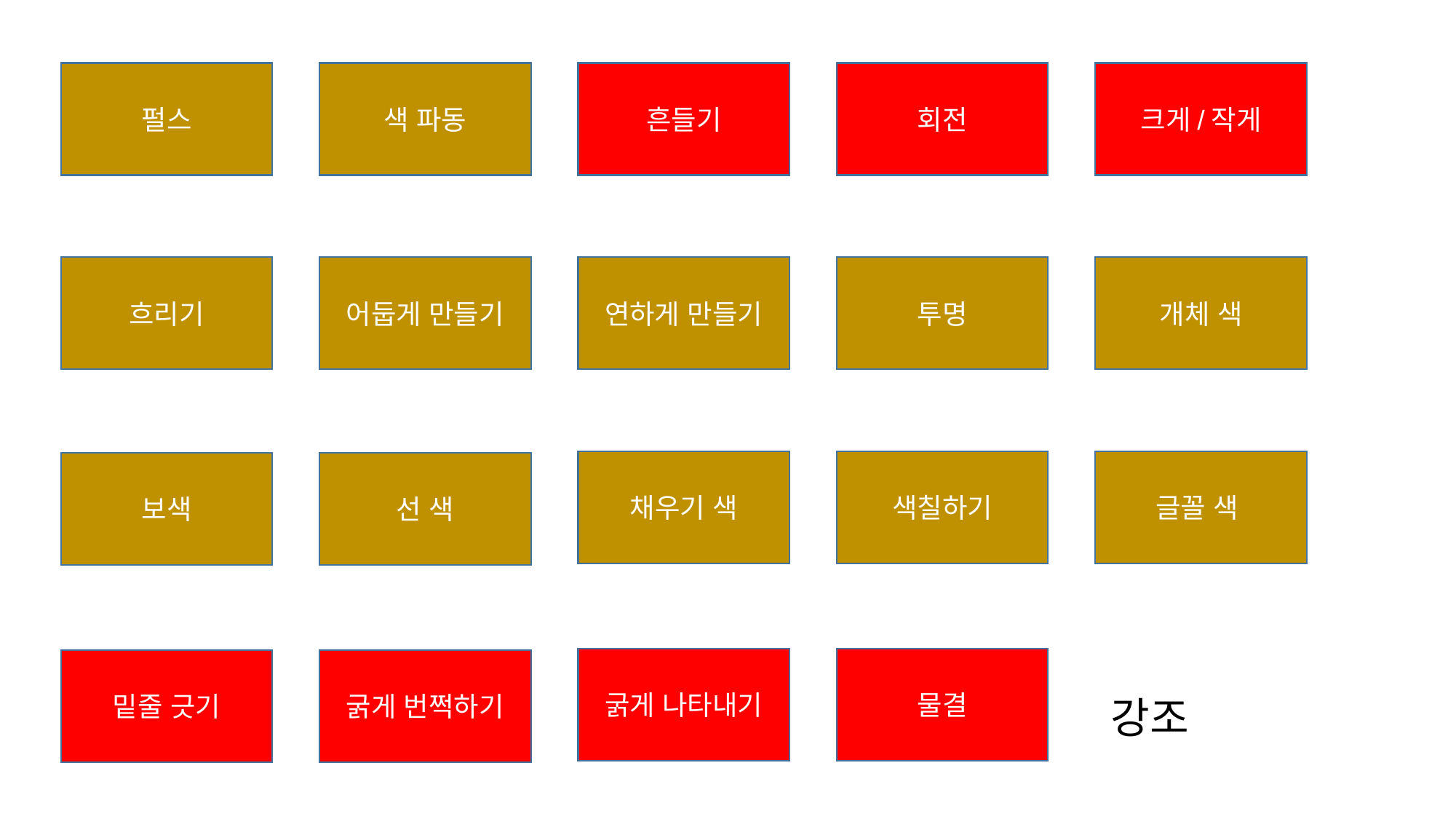

펄스
색 파동
흔들기
회전
크게/작게
흐리기
어둡게 만들기
연하게 만들기
투명
개체 색
채우기 색
색칠하기
글꼴 색
보색
선 색
굵게 나타내기
물결
밑줄 긋기
굵게 번쩍하기
강조